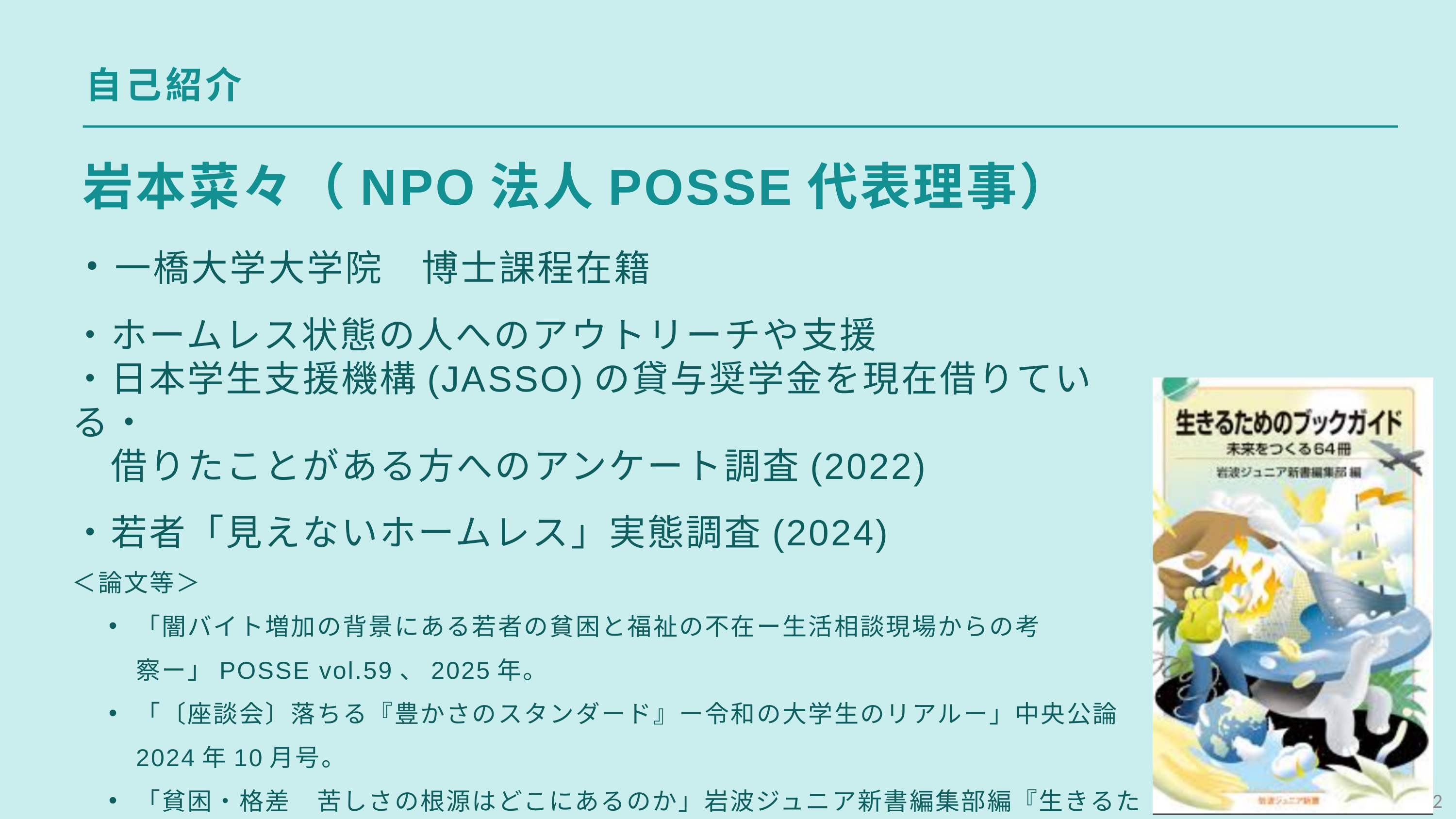

自己紹介

岩本菜々（NPO法人POSSE代表理事）
・一橋大学大学院　博士課程在籍
・ホームレス状態の人へのアウトリーチや支援
・日本学生支援機構(JASSO)の貸与奨学金を現在借りている・
　借りたことがある方へのアンケート調査(2022)
・若者「見えないホームレス」実態調査(2024)
＜論文等＞
「闇バイト増加の背景にある若者の貧困と福祉の不在ー生活相談現場からの考察ー」POSSE vol.59、2025年。
「〔座談会〕落ちる『豊かさのスタンダード』ー令和の大学生のリアルー」中央公論2024年10月号。
「貧困・格差　苦しさの根源はどこにあるのか」岩波ジュニア新書編集部編『生きるためのブックガイド－未来をつくる64冊－』岩波書店、2025年。

2